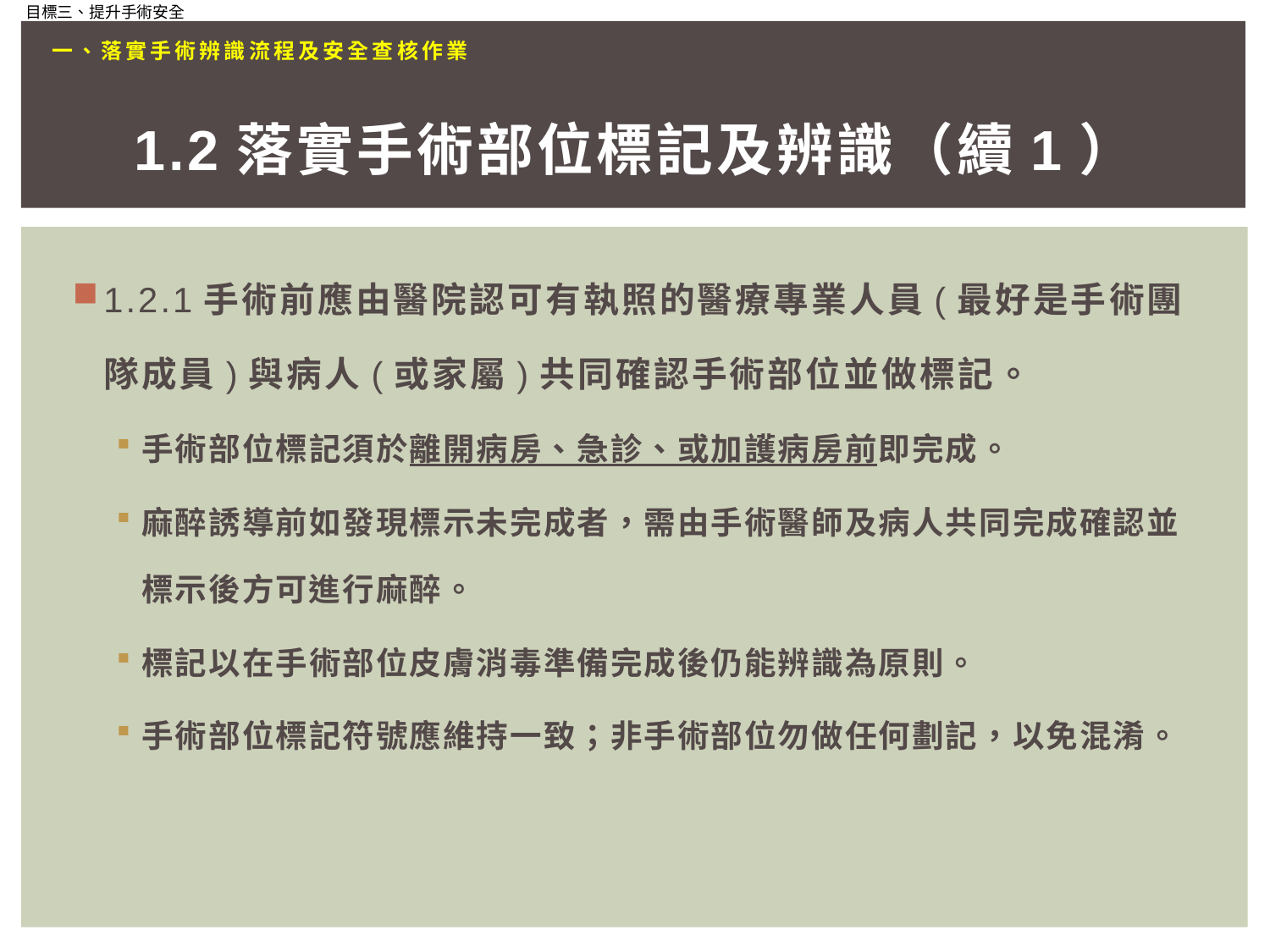

一、落實手術辨識流程及安全查核作業
# 1.2落實手術部位標記及辨識（續1）
1.2.1手術前應由醫院認可有執照的醫療專業人員(最好是手術團隊成員)與病人(或家屬)共同確認手術部位並做標記。
手術部位標記須於離開病房、急診、或加護病房前即完成。
麻醉誘導前如發現標示未完成者，需由手術醫師及病人共同完成確認並標示後方可進行麻醉。
標記以在手術部位皮膚消毒準備完成後仍能辨識為原則。
手術部位標記符號應維持一致；非手術部位勿做任何劃記，以免混淆。